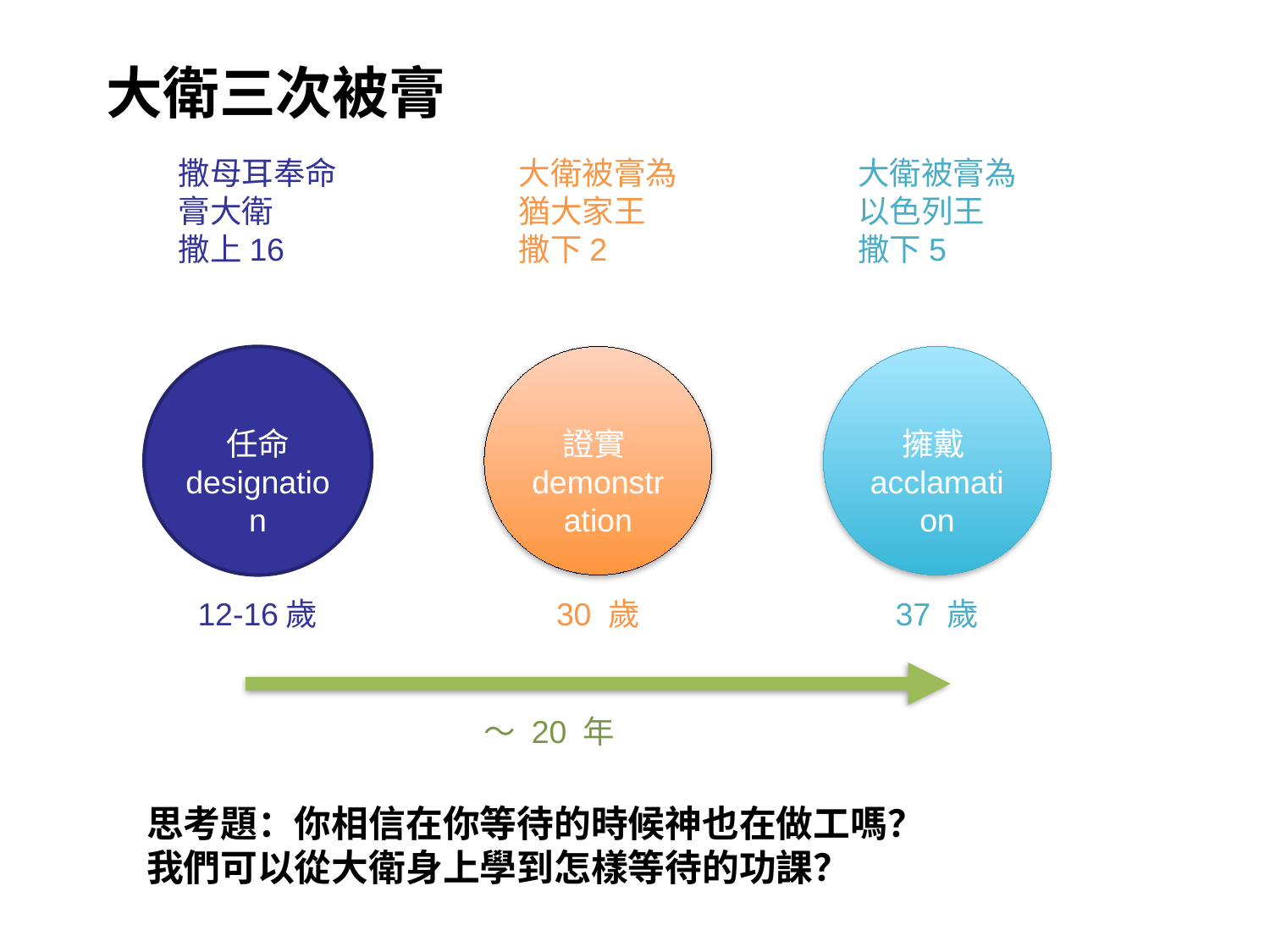

大衛三次被膏
撒母耳奉命
膏大衛
撒上16
大衛被膏為
猶大家王
撒下2
大衛被膏為
以色列王
撒下5

任命
designation

證實demonstration

擁戴acclamation
12-16歲
30 歲
37 歲

～ 20 年
思考題：你相信在你等待的時候神也在做工嗎？
我們可以從大衛身上學到怎樣等待的功課？